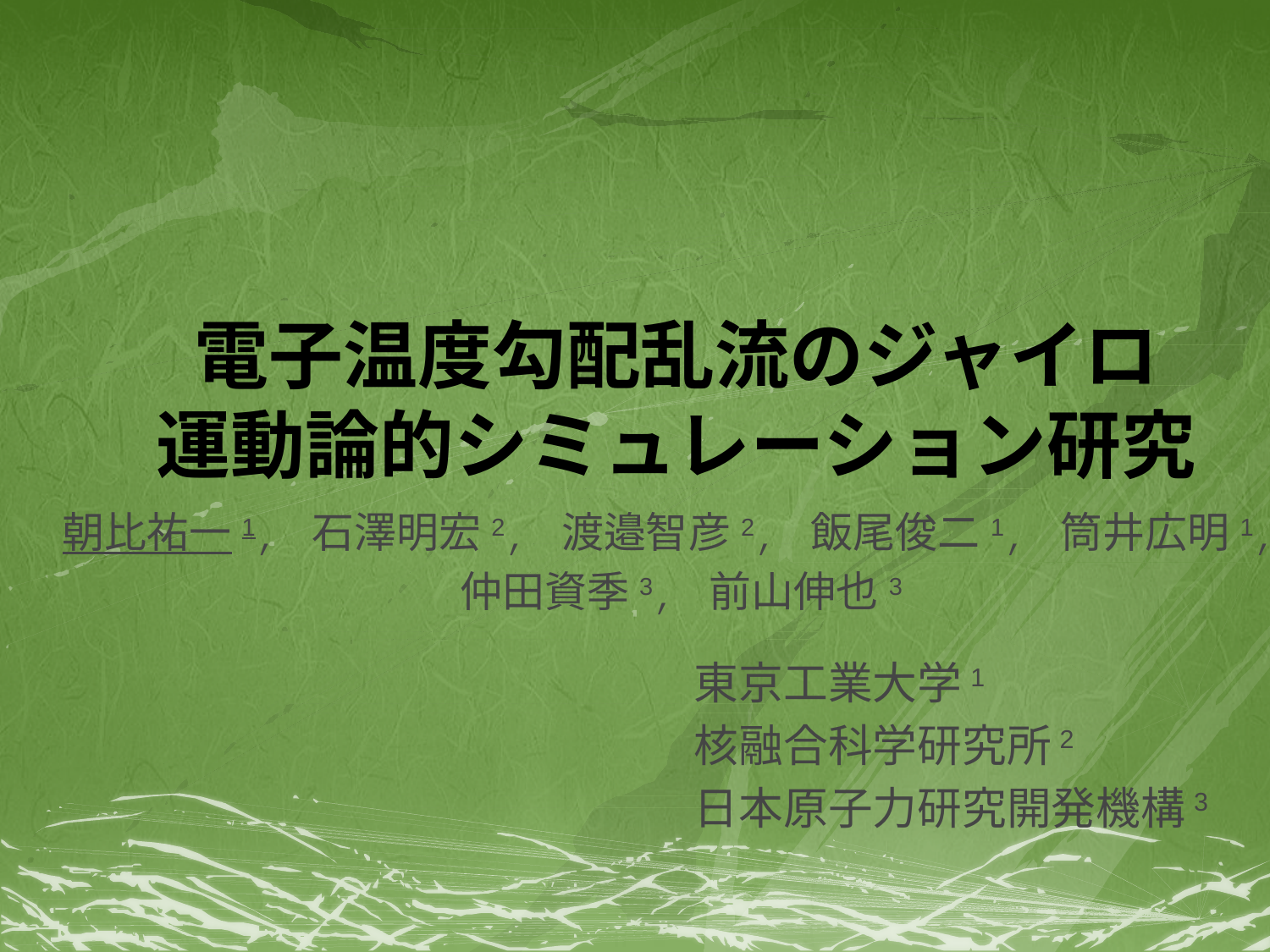

# 電子温度勾配乱流のジャイロ 運動論的シミュレーション研究
朝比祐一1, 石澤明宏2, 渡邉智彦2, 飯尾俊二1, 筒井広明1,
仲田資季3, 前山伸也3

東京工業大学1
核融合科学研究所2
日本原子力研究開発機構3